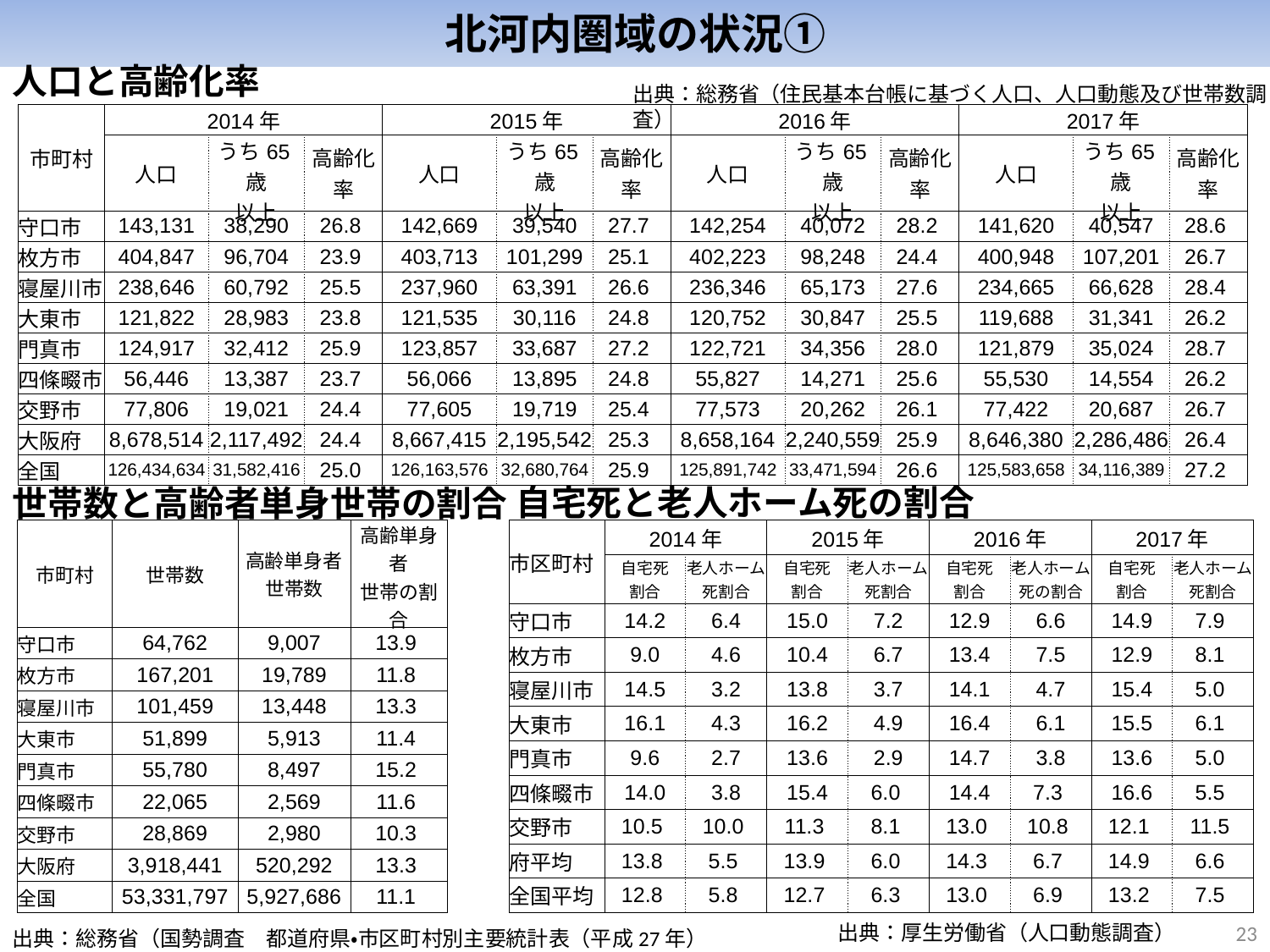

北河内圏域の状況①
人口と高齢化率
出典：総務省（住民基本台帳に基づく人口、人口動態及び世帯数調査）
| 市町村 | 2014年 |  |  | 2015年 |  |  | 2016年 |  |  | 2017年 |  |  |
| --- | --- | --- | --- | --- | --- | --- | --- | --- | --- | --- | --- | --- |
|  | 人口 | うち65歳 以上 | 高齢化率 | 人口 | うち65歳 以上 | 高齢化率 | 人口 | うち65歳 以上 | 高齢化率 | 人口 | うち65歳 以上 | 高齢化率 |
| 守口市 | 143,131 | 38,290 | 26.8 | 142,669 | 39,540 | 27.7 | 142,254 | 40,072 | 28.2 | 141,620 | 40,547 | 28.6 |
| 枚方市 | 404,847 | 96,704 | 23.9 | 403,713 | 101,299 | 25.1 | 402,223 | 98,248 | 24.4 | 400,948 | 107,201 | 26.7 |
| 寝屋川市 | 238,646 | 60,792 | 25.5 | 237,960 | 63,391 | 26.6 | 236,346 | 65,173 | 27.6 | 234,665 | 66,628 | 28.4 |
| 大東市 | 121,822 | 28,983 | 23.8 | 121,535 | 30,116 | 24.8 | 120,752 | 30,847 | 25.5 | 119,688 | 31,341 | 26.2 |
| 門真市 | 124,917 | 32,412 | 25.9 | 123,857 | 33,687 | 27.2 | 122,721 | 34,356 | 28.0 | 121,879 | 35,024 | 28.7 |
| 四條畷市 | 56,446 | 13,387 | 23.7 | 56,066 | 13,895 | 24.8 | 55,827 | 14,271 | 25.6 | 55,530 | 14,554 | 26.2 |
| 交野市 | 77,806 | 19,021 | 24.4 | 77,605 | 19,719 | 25.4 | 77,573 | 20,262 | 26.1 | 77,422 | 20,687 | 26.7 |
| 大阪府 | 8,678,514 | 2,117,492 | 24.4 | 8,667,415 | 2,195,542 | 25.3 | 8,658,164 | 2,240,559 | 25.9 | 8,646,380 | 2,286,486 | 26.4 |
| 全国 | 126,434,634 | 31,582,416 | 25.0 | 126,163,576 | 32,680,764 | 25.9 | 125,891,742 | 33,471,594 | 26.6 | 125,583,658 | 34,116,389 | 27.2 |
自宅死と老人ホーム死の割合
世帯数と高齢者単身世帯の割合
| 市町村 | 世帯数 | 高齢単身者 世帯数 | 高齢単身者 世帯の割合 |
| --- | --- | --- | --- |
| 守口市 | 64,762 | 9,007 | 13.9 |
| 枚方市 | 167,201 | 19,789 | 11.8 |
| 寝屋川市 | 101,459 | 13,448 | 13.3 |
| 大東市 | 51,899 | 5,913 | 11.4 |
| 門真市 | 55,780 | 8,497 | 15.2 |
| 四條畷市 | 22,065 | 2,569 | 11.6 |
| 交野市 | 28,869 | 2,980 | 10.3 |
| 大阪府 | 3,918,441 | 520,292 | 13.3 |
| 全国 | 53,331,797 | 5,927,686 | 11.1 |
| 市区町村 | 2014年 |  | 2015年 |  | 2016年 |  | 2017年 |  |
| --- | --- | --- | --- | --- | --- | --- | --- | --- |
|  | 自宅死 割合 | 老人ホーム死割合 | 自宅死 割合 | 老人ホーム死割合 | 自宅死 割合 | 老人ホーム死の割合 | 自宅死 割合 | 老人ホーム死割合 |
| 守口市 | 14.2 | 6.4 | 15.0 | 7.2 | 12.9 | 6.6 | 14.9 | 7.9 |
| 枚方市 | 9.0 | 4.6 | 10.4 | 6.7 | 13.4 | 7.5 | 12.9 | 8.1 |
| 寝屋川市 | 14.5 | 3.2 | 13.8 | 3.7 | 14.1 | 4.7 | 15.4 | 5.0 |
| 大東市 | 16.1 | 4.3 | 16.2 | 4.9 | 16.4 | 6.1 | 15.5 | 6.1 |
| 門真市 | 9.6 | 2.7 | 13.6 | 2.9 | 14.7 | 3.8 | 13.6 | 5.0 |
| 四條畷市 | 14.0 | 3.8 | 15.4 | 6.0 | 14.4 | 7.3 | 16.6 | 5.5 |
| 交野市 | 10.5 | 10.0 | 11.3 | 8.1 | 13.0 | 10.8 | 12.1 | 11.5 |
| 府平均 | 13.8 | 5.5 | 13.9 | 6.0 | 14.3 | 6.7 | 14.9 | 6.6 |
| 全国平均 | 12.8 | 5.8 | 12.7 | 6.3 | 13.0 | 6.9 | 13.2 | 7.5 |
23
出典：厚生労働省（人口動態調査）
出典：総務省（国勢調査　都道府県・市区町村別主要統計表（平成27年）